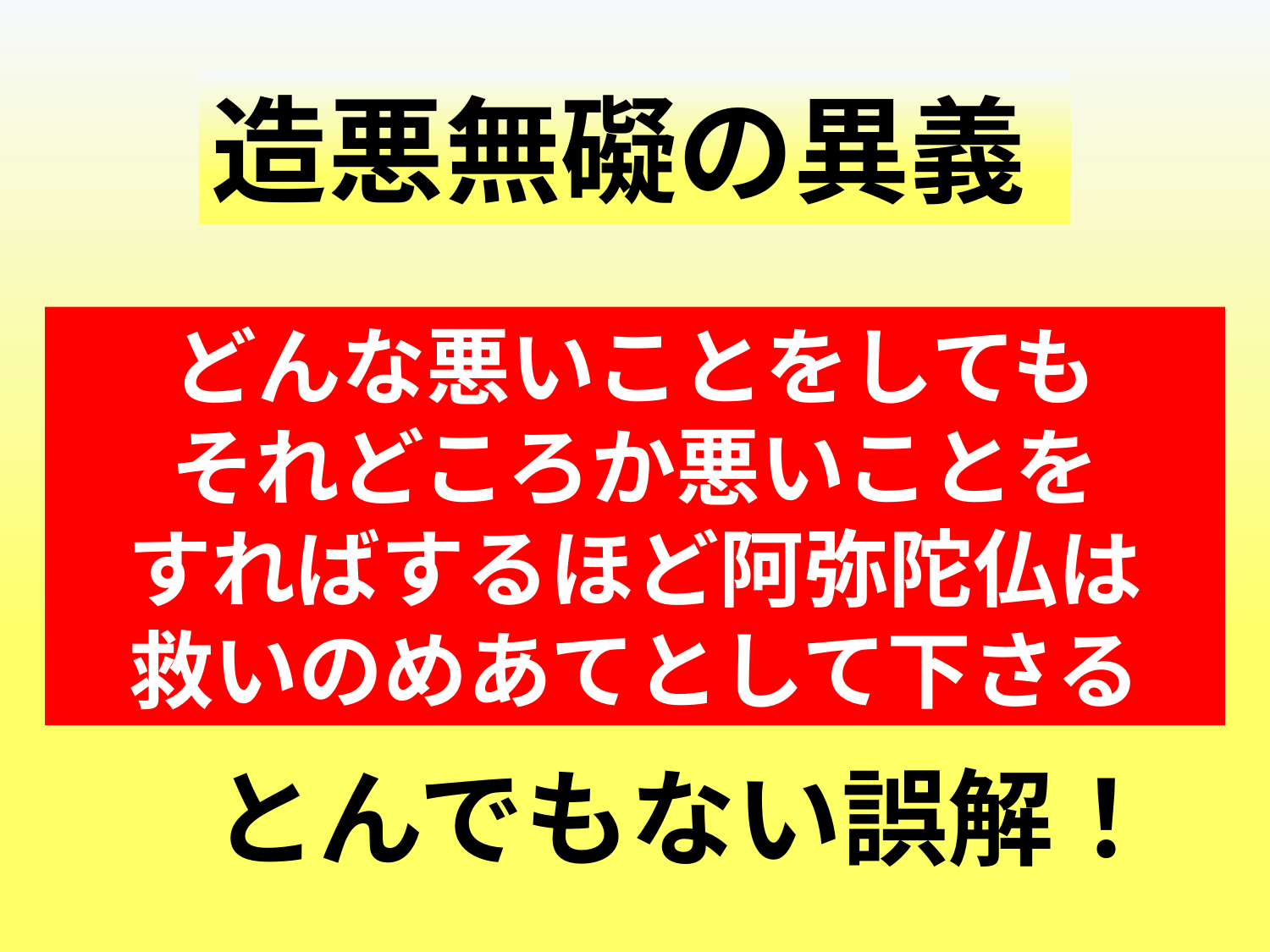

造悪無礙の異義
どんな悪いことをしても
それどころか悪いことを
すればするほど阿弥陀仏は
救いのめあてとして下さる
とんでもない誤解！